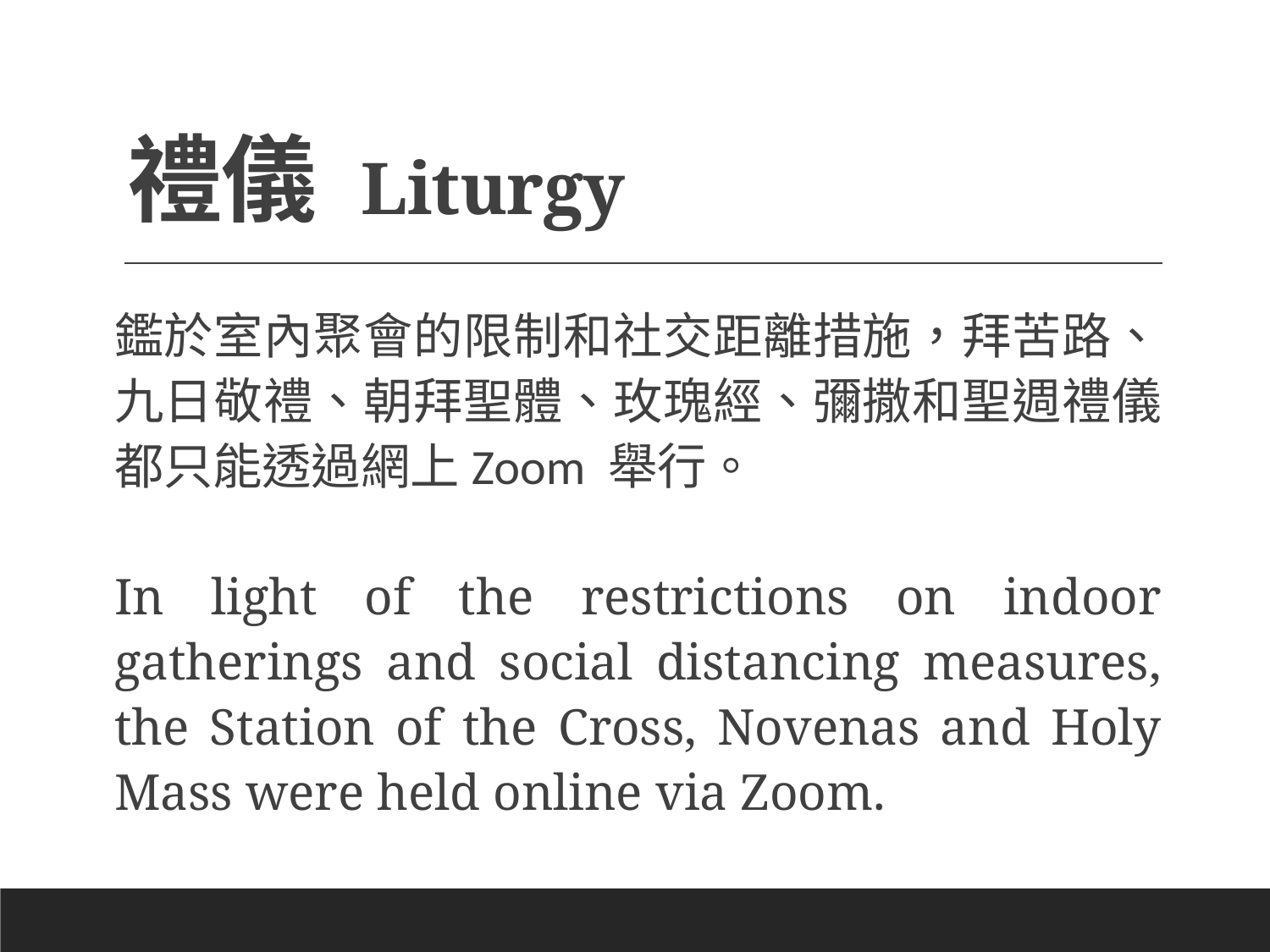

# 禮儀 Liturgy
鑑於室內聚會的限制和社交距離措施，拜苦路、九日敬禮、朝拜聖體、玫瑰經、彌撒和聖週禮儀都只能透過網上Zoom 舉行。

In light of the restrictions on indoor gatherings and social distancing measures, the Station of the Cross, Novenas and Holy Mass were held online via Zoom.